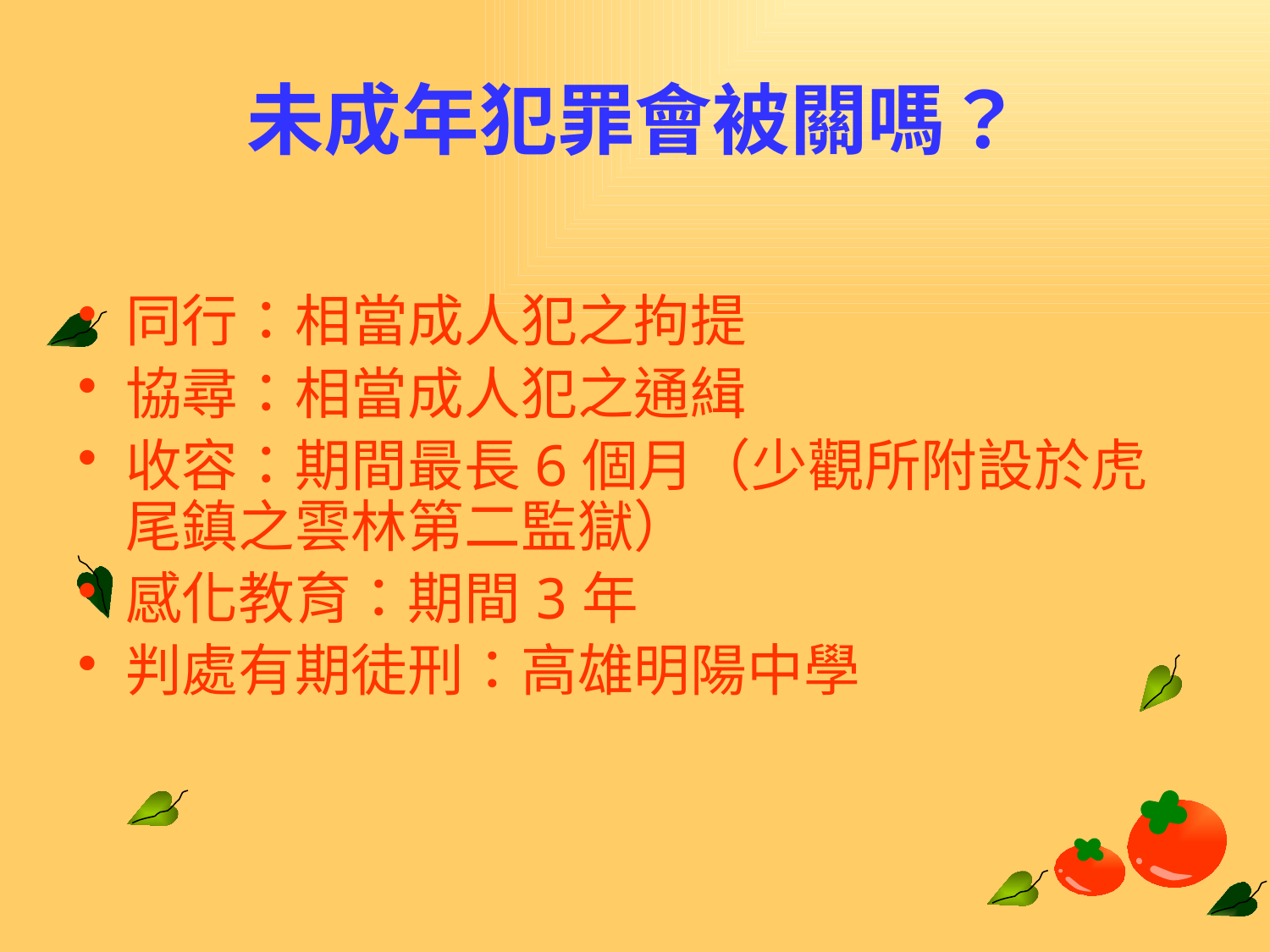

# 未成年犯罪會被關嗎？

同行：相當成人犯之拘提
協尋：相當成人犯之通緝
收容：期間最長6個月（少觀所附設於虎尾鎮之雲林第二監獄）
感化教育：期間3年
判處有期徒刑：高雄明陽中學